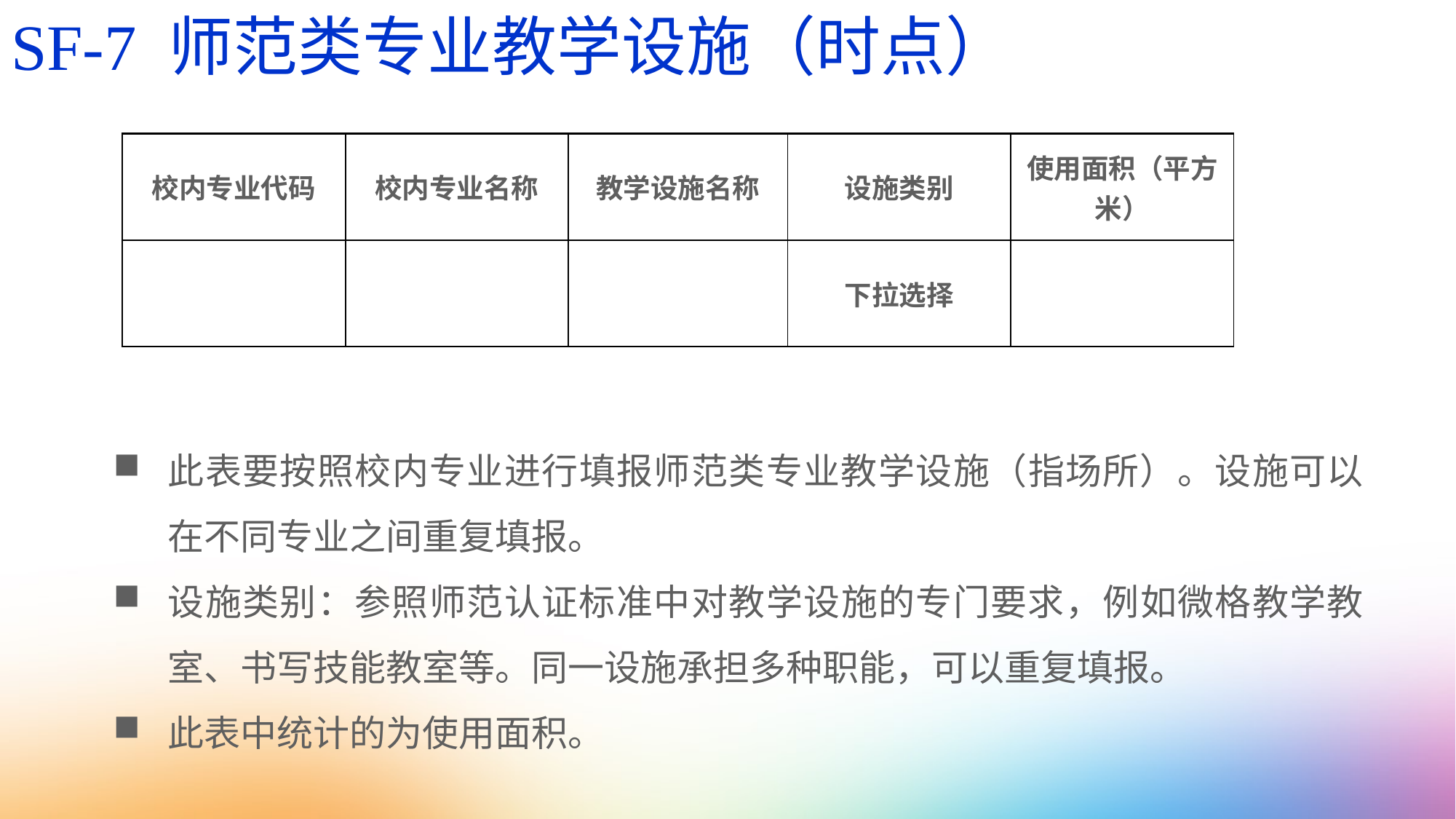

SF-7 师范类专业教学设施（时点）

| 校内专业代码 | 校内专业名称 | 教学设施名称 | 设施类别 | 使用面积（平方米） |
| --- | --- | --- | --- | --- |
|  |  |  | 下拉选择 |  |
此表要按照校内专业进行填报师范类专业教学设施（指场所）。设施可以在不同专业之间重复填报。
设施类别：参照师范认证标准中对教学设施的专门要求，例如微格教学教室、书写技能教室等。同一设施承担多种职能，可以重复填报。
此表中统计的为使用面积。